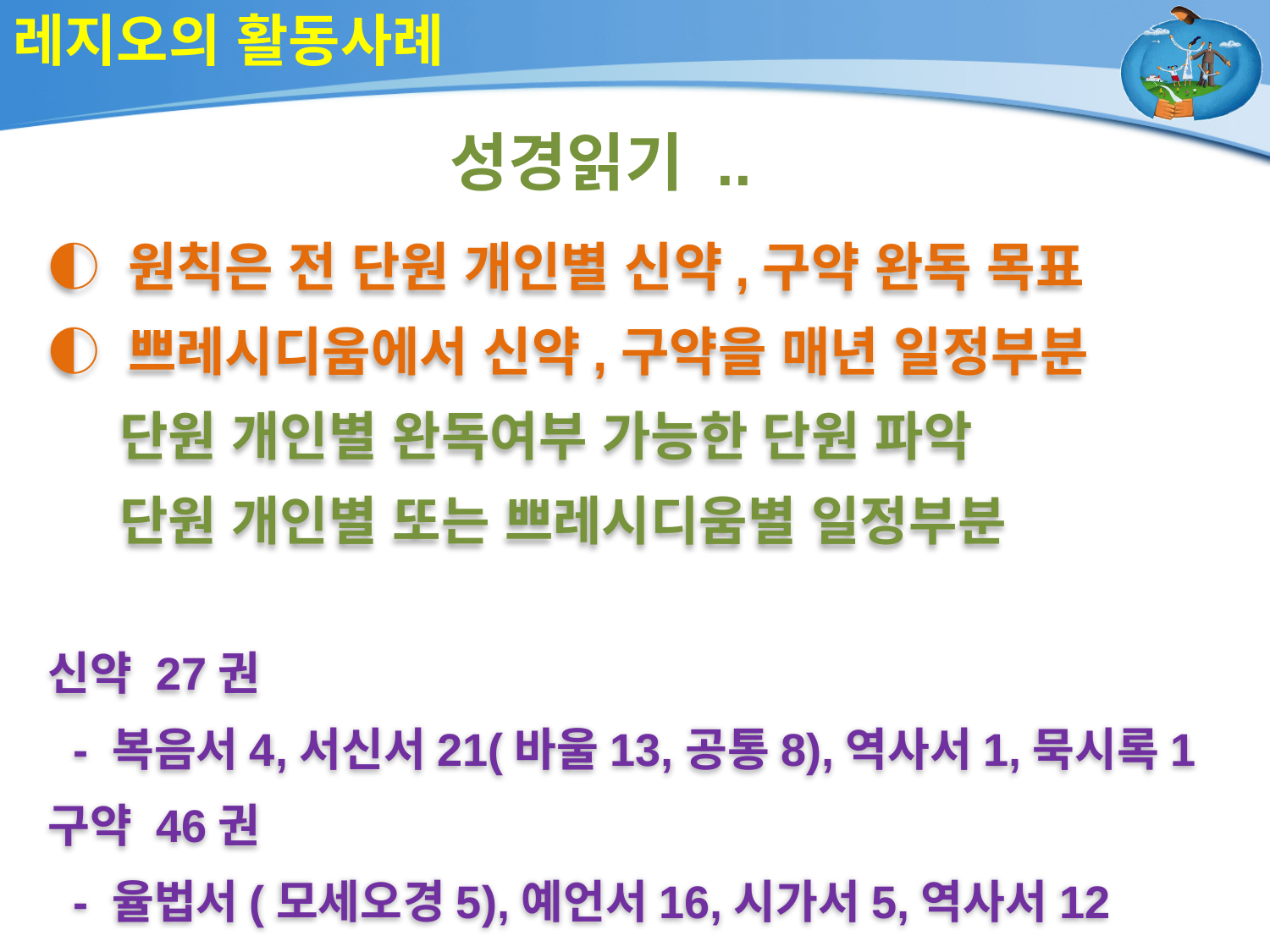

# 레지오의 활동사례
성경읽기 ..
◐ 원칙은 전 단원 개인별 신약,구약 완독 목표
◐ 쁘레시디움에서 신약,구약을 매년 일정부분
    단원 개인별 완독여부 가능한 단원 파악
    단원 개인별 또는 쁘레시디움별 일정부분

신약 27권
  - 복음서4,서신서21(바울13,공통8),역사서1,묵시록1
구약 46권
  - 율법서(모세오경5),예언서16,시가서5,역사서12